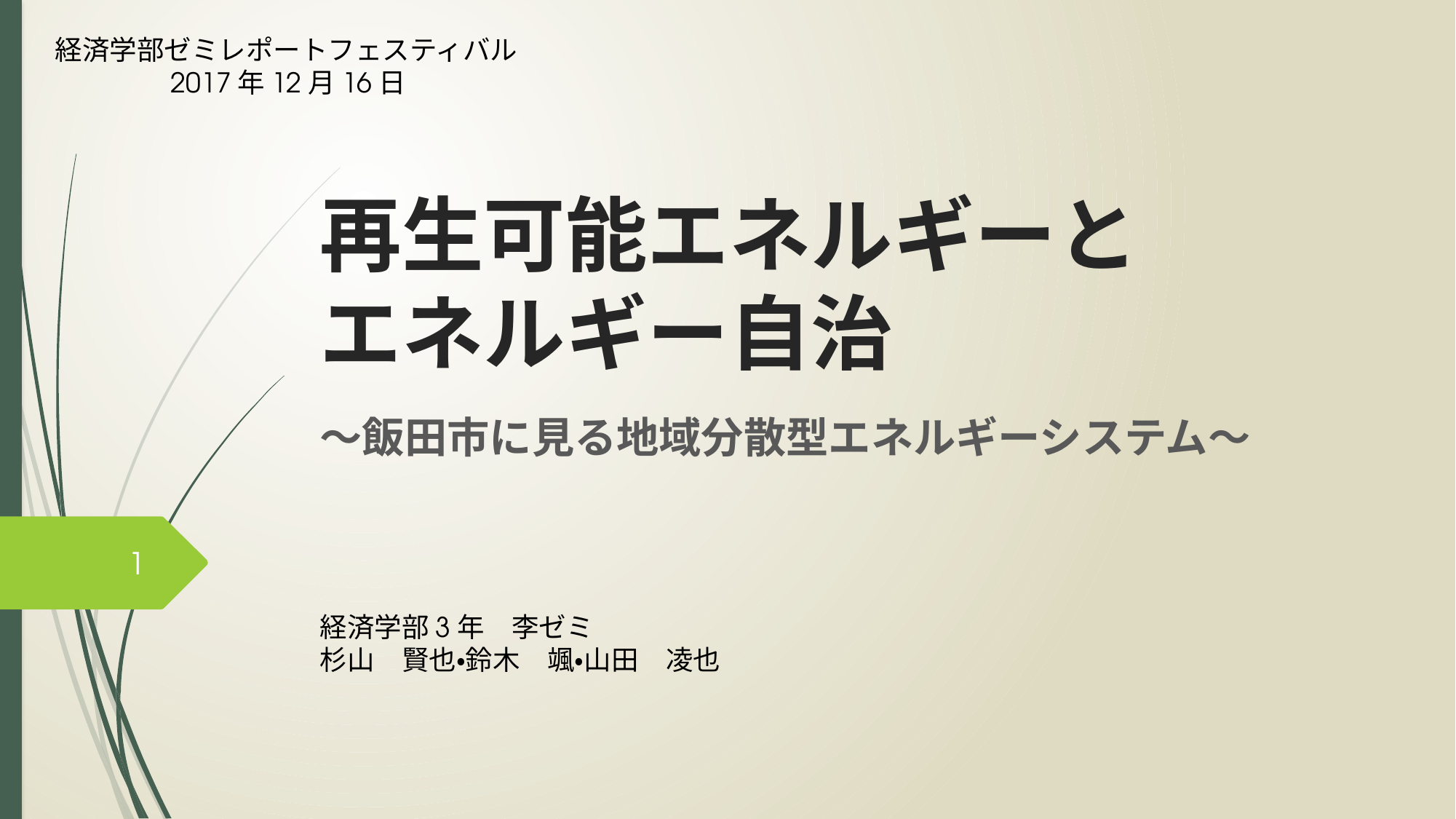

経済学部ゼミレポートフェスティバル
　　　　2017年12月16日
# 再生可能エネルギーと エネルギー自治
～飯田市に見る地域分散型エネルギーシステム～
1
経済学部3年　李ゼミ
杉山　賢也・鈴木　颯・山田　凌也